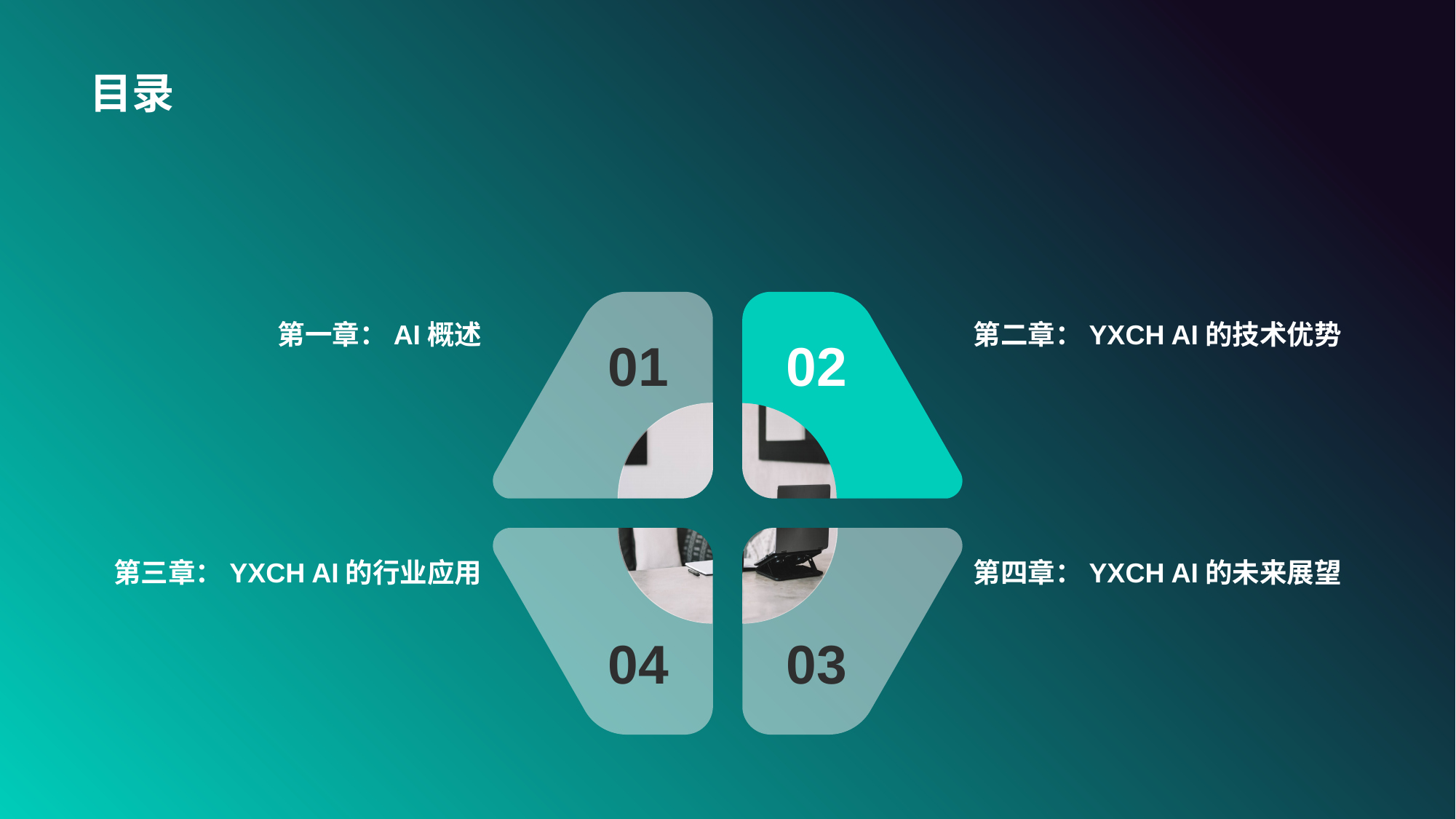

# 目录

第一章：AI概述

01

第二章：YXCH AI的技术优势

02

第三章：YXCH AI的行业应用

04
第四章：YXCH AI的未来展望

03